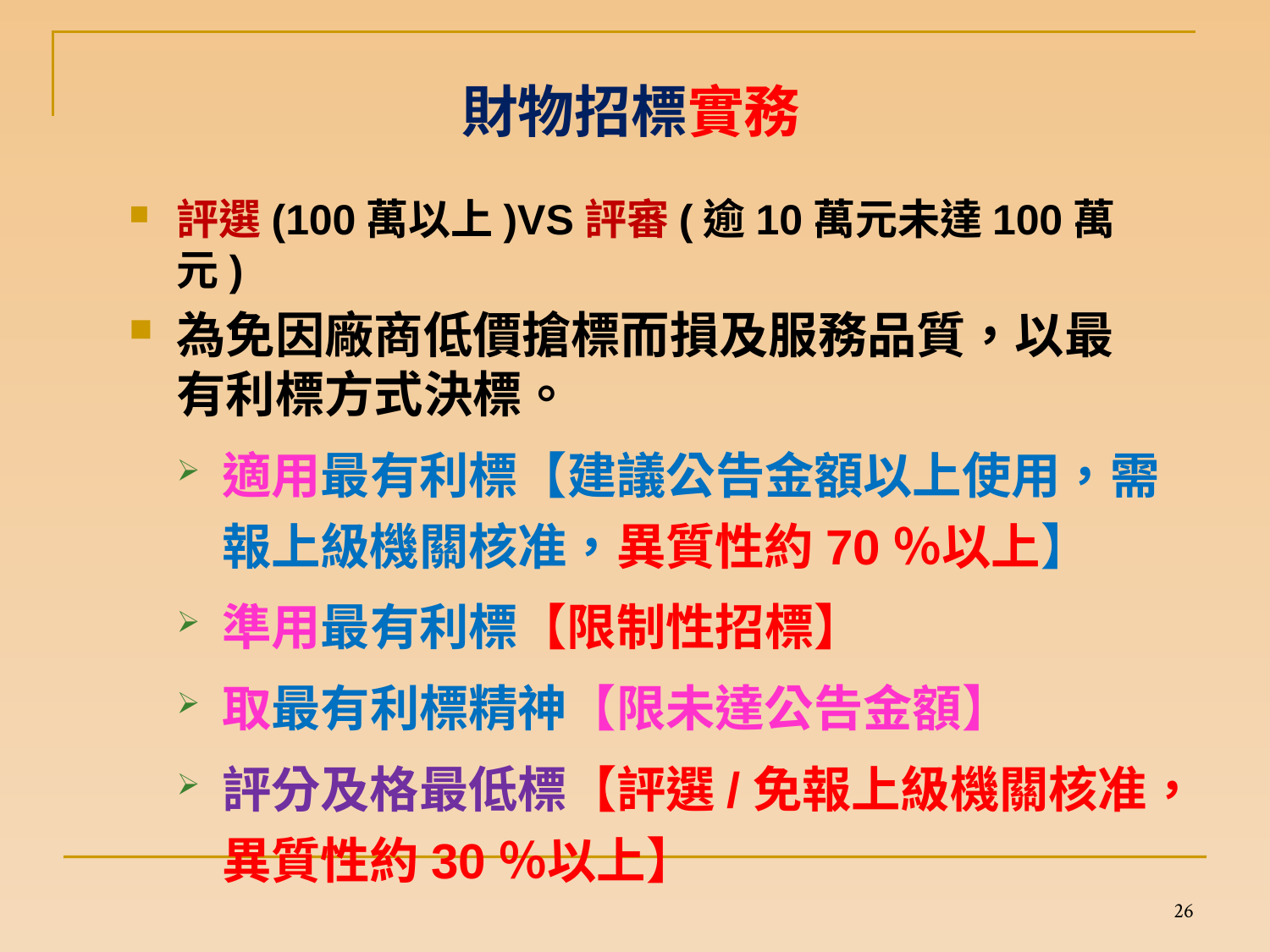

# 財物招標實務
評選(100萬以上)VS評審(逾10萬元未達100萬元)
為免因廠商低價搶標而損及服務品質，以最有利標方式決標。
適用最有利標【建議公告金額以上使用，需報上級機關核准，異質性約70％以上】
準用最有利標【限制性招標】
取最有利標精神【限未達公告金額】
評分及格最低標【評選/免報上級機關核准，異質性約30％以上】

26